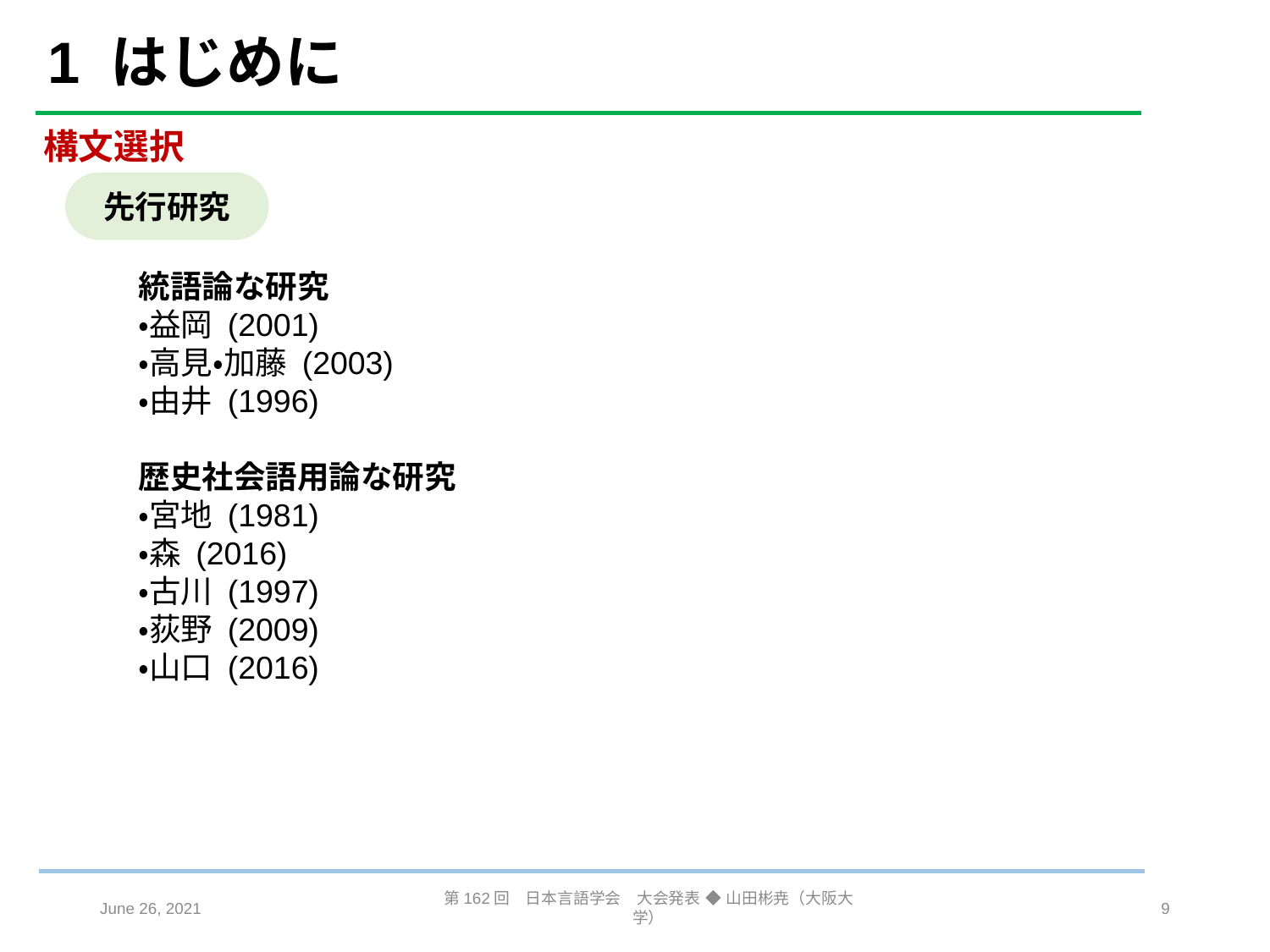

# 1 はじめに
構文選択
先行研究
統語論な研究
・益岡 (2001)
・高見・加藤 (2003)
・由井 (1996)

歴史社会語用論な研究
・宮地 (1981)
・森 (2016)
・古川 (1997)
・荻野 (2009)
・山口 (2016)

June 26, 2021
第162回　日本言語学会　大会発表 ◆ 山田彬尭（大阪大学）
9